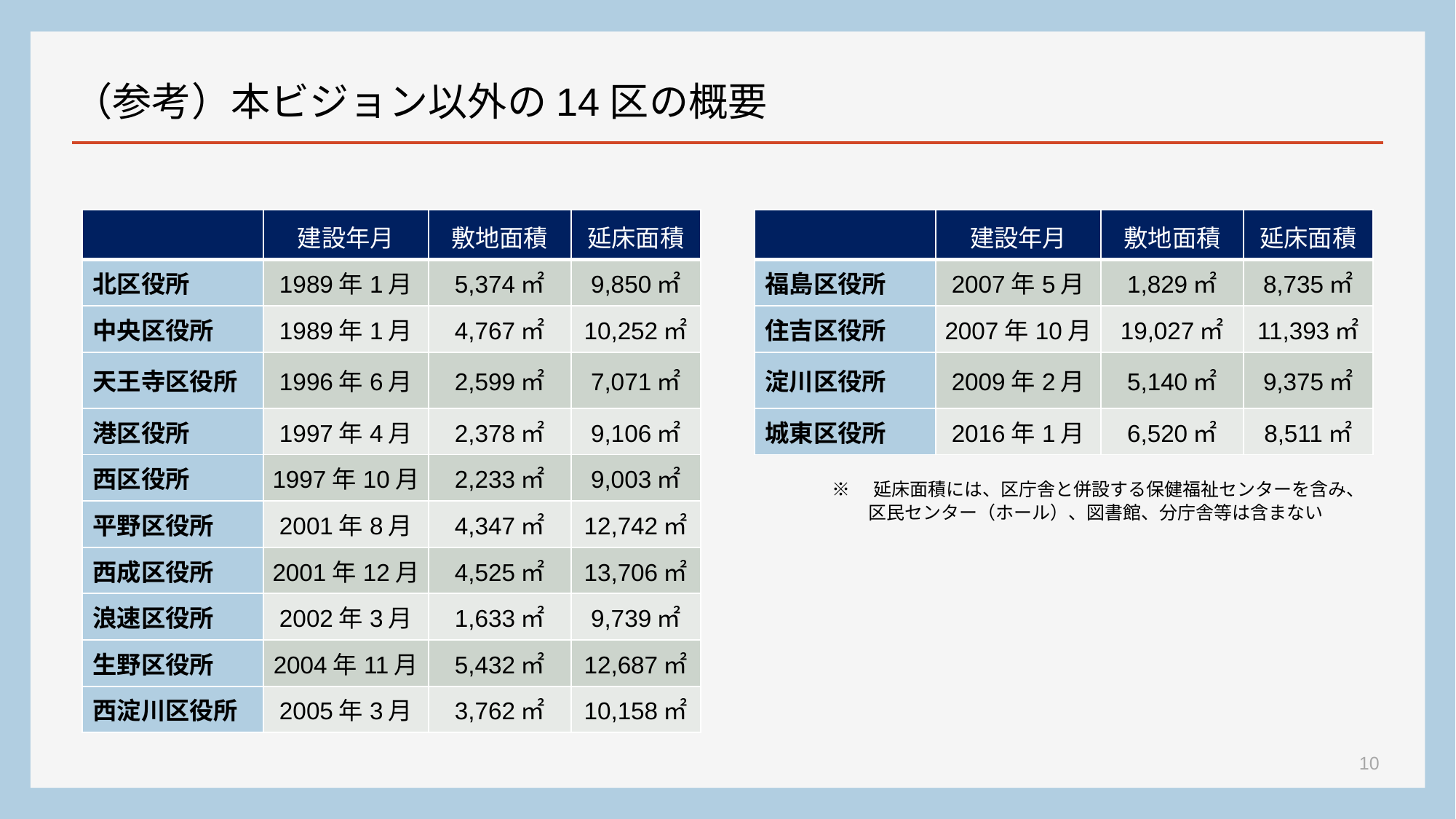

# （参考）本ビジョン以外の14区の概要
|  | 建設年月 | 敷地面積 | 延床面積 |
| --- | --- | --- | --- |
| 北区役所 | 1989年1月 | 5,374㎡ | 9,850㎡ |
| 中央区役所 | 1989年1月 | 4,767㎡ | 10,252㎡ |
| 天王寺区役所 | 1996年6月 | 2,599㎡ | 7,071㎡ |
| 港区役所 | 1997年4月 | 2,378㎡ | 9,106㎡ |
| 西区役所 | 1997年10月 | 2,233㎡ | 9,003㎡ |
| 平野区役所 | 2001年8月 | 4,347㎡ | 12,742㎡ |
| 西成区役所 | 2001年12月 | 4,525㎡ | 13,706㎡ |
| 浪速区役所 | 2002年3月 | 1,633㎡ | 9,739㎡ |
| 生野区役所 | 2004年11月 | 5,432㎡ | 12,687㎡ |
| 西淀川区役所 | 2005年3月 | 3,762㎡ | 10,158㎡ |
|  | 建設年月 | 敷地面積 | 延床面積 |
| --- | --- | --- | --- |
| 福島区役所 | 2007年5月 | 1,829㎡ | 8,735㎡ |
| 住吉区役所 | 2007年10月 | 19,027㎡ | 11,393㎡ |
| 淀川区役所 | 2009年2月 | 5,140㎡ | 9,375㎡ |
| 城東区役所 | 2016年1月 | 6,520㎡ | 8,511㎡ |
※　延床面積には、区庁舎と併設する保健福祉センターを含み、
　　区民センター（ホール）、図書館、分庁舎等は含まない
10